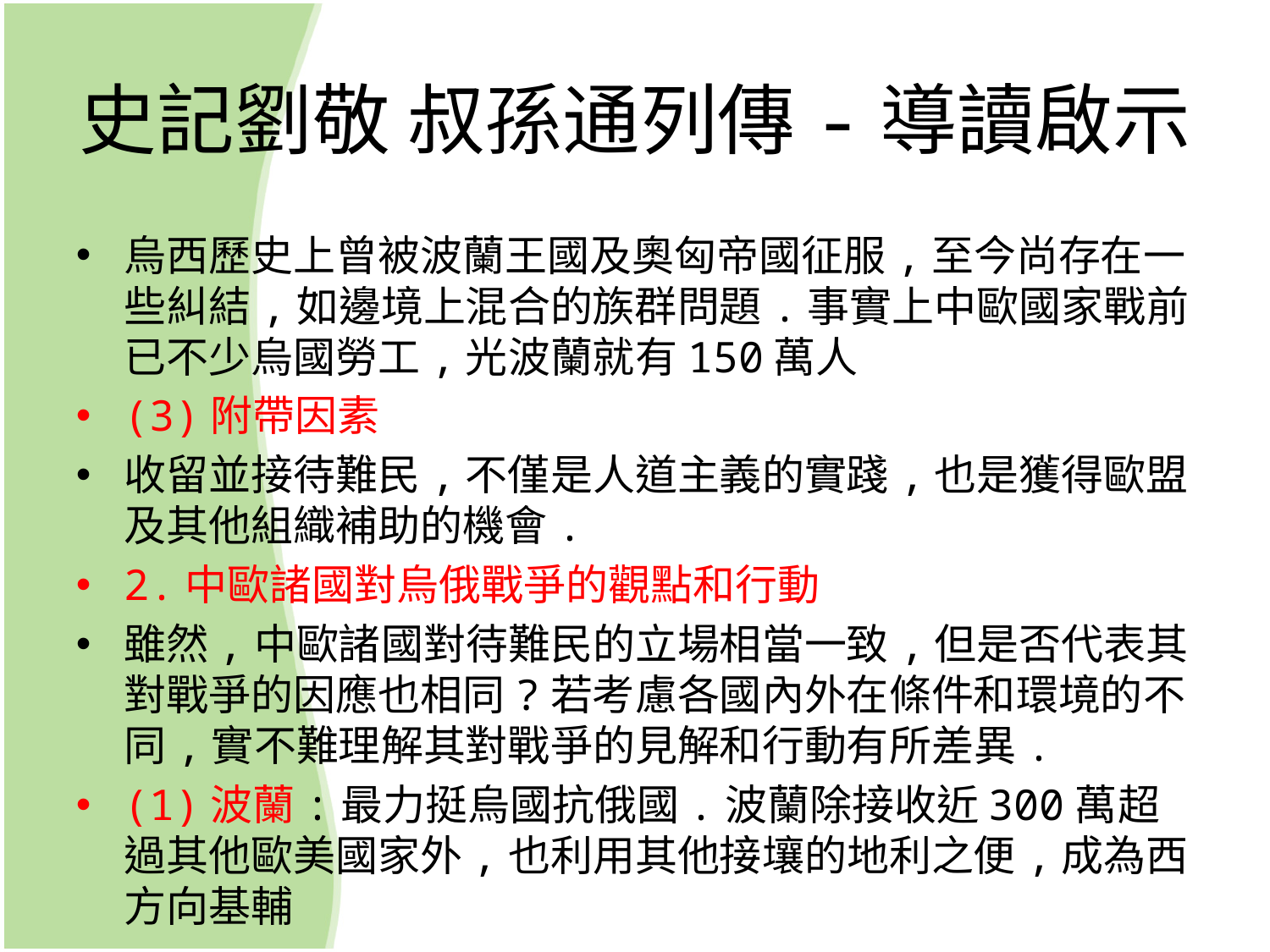

# 史記劉敬 叔孫通列傳-導讀啟示
烏西歷史上曾被波蘭王國及奧匈帝國征服,至今尚存在一些糾結,如邊境上混合的族群問題.事實上中歐國家戰前已不少烏國勞工,光波蘭就有150萬人
(3)附帶因素
收留並接待難民,不僅是人道主義的實踐,也是獲得歐盟及其他組織補助的機會.
2.中歐諸國對烏俄戰爭的觀點和行動
雖然,中歐諸國對待難民的立場相當一致,但是否代表其對戰爭的因應也相同?若考慮各國內外在條件和環境的不同,實不難理解其對戰爭的見解和行動有所差異.
(1)波蘭:最力挺烏國抗俄國.波蘭除接收近300萬超過其他歐美國家外,也利用其他接壤的地利之便,成為西方向基輔